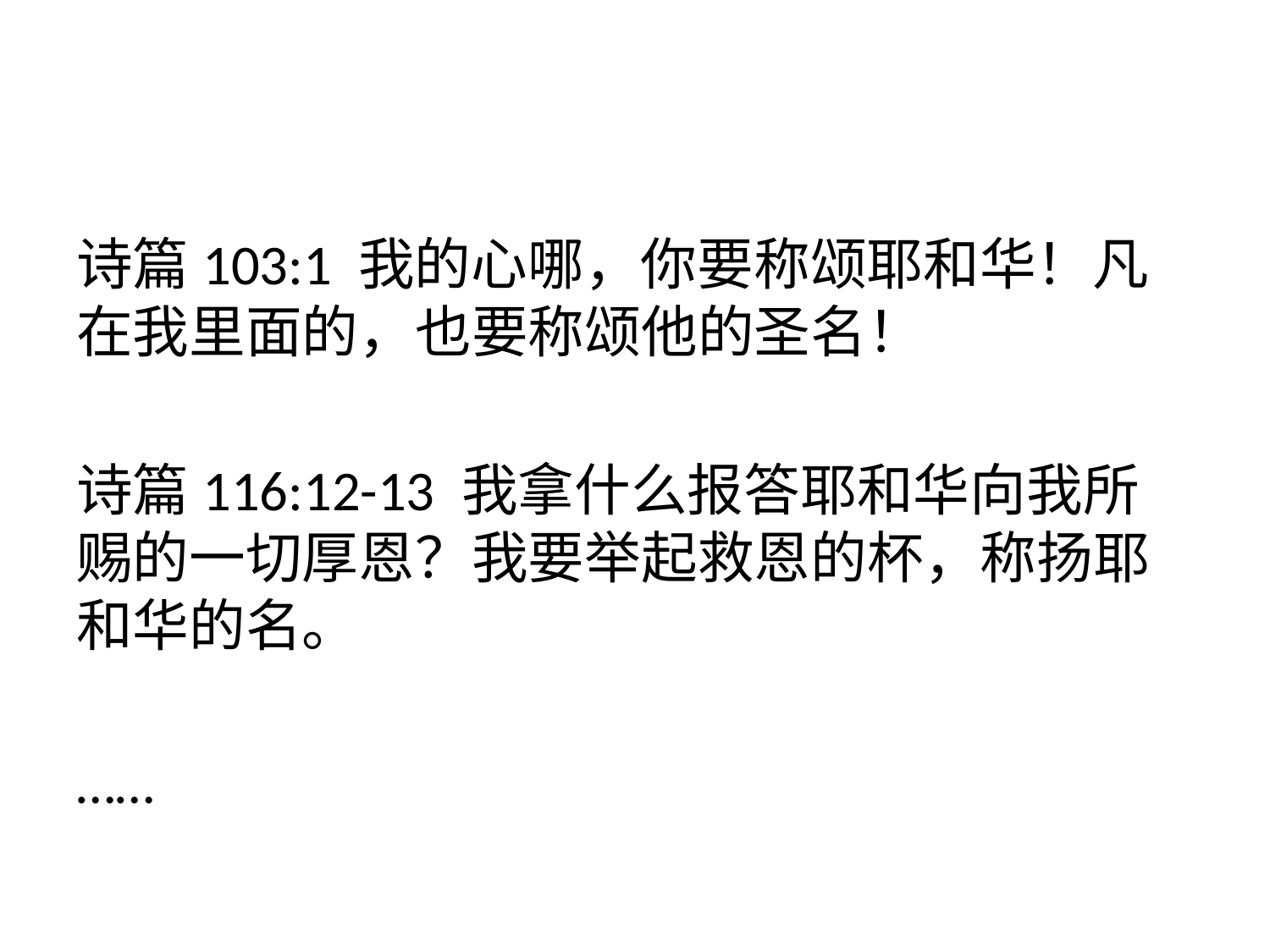

#
诗篇103:1 我的心哪，你要称颂耶和华！凡在我里面的，也要称颂他的圣名！

诗篇116:12-13 我拿什么报答耶和华向我所赐的一切厚恩？我要举起救恩的杯，称扬耶和华的名。

……